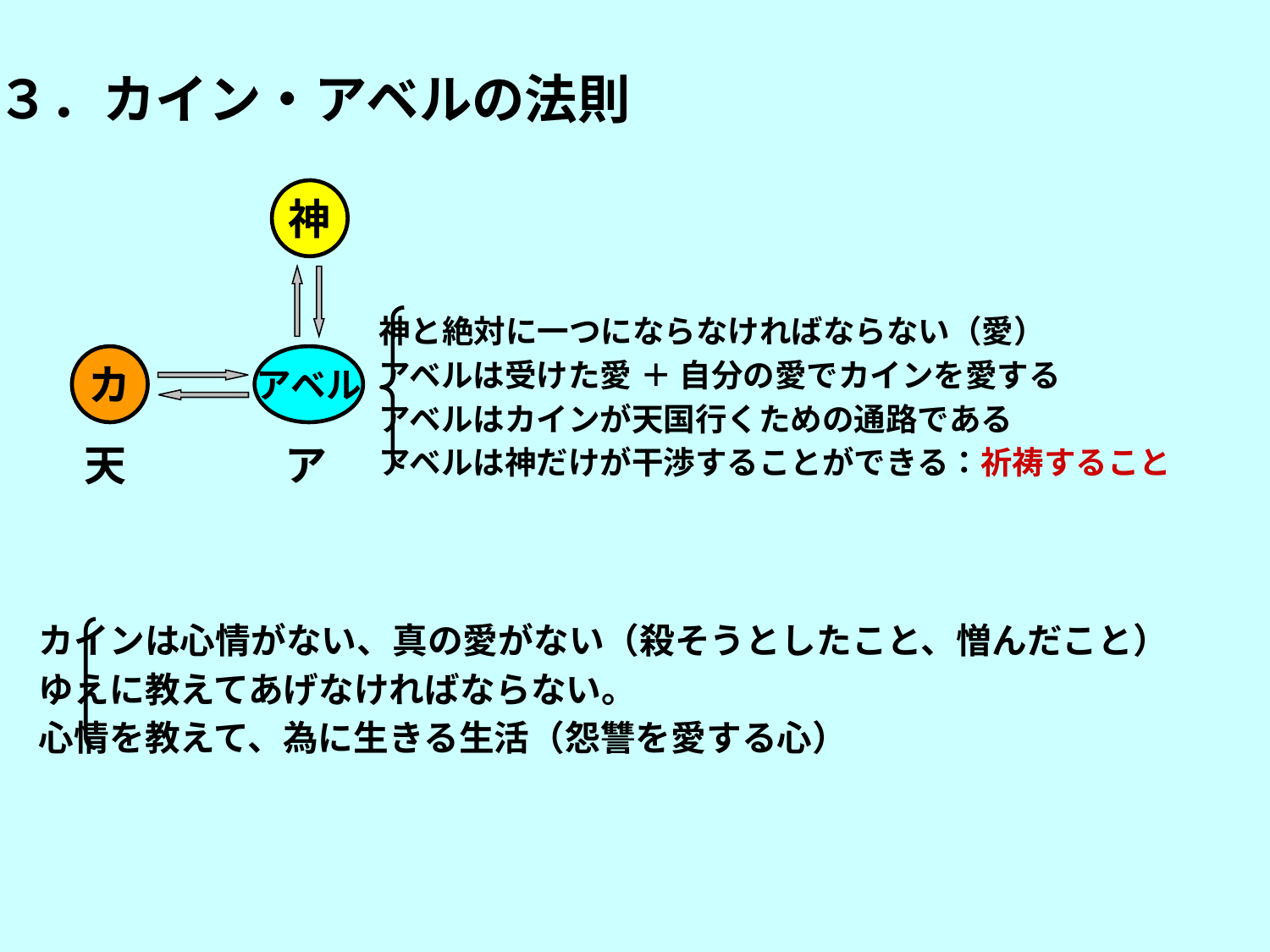

３．カイン・アベルの法則
神

神と絶対に一つにならなければならない（愛）
アベルは受けた愛 ＋ 自分の愛でカインを愛する
アベルはカインが天国行くための通路である
アベルは神だけが干渉することができる：祈祷すること

カ
アベル

天
ア
カインは心情がない、真の愛がない（殺そうとしたこと、憎んだこと）
ゆえに教えてあげなければならない。
心情を教えて、為に生きる生活（怨讐を愛する心）